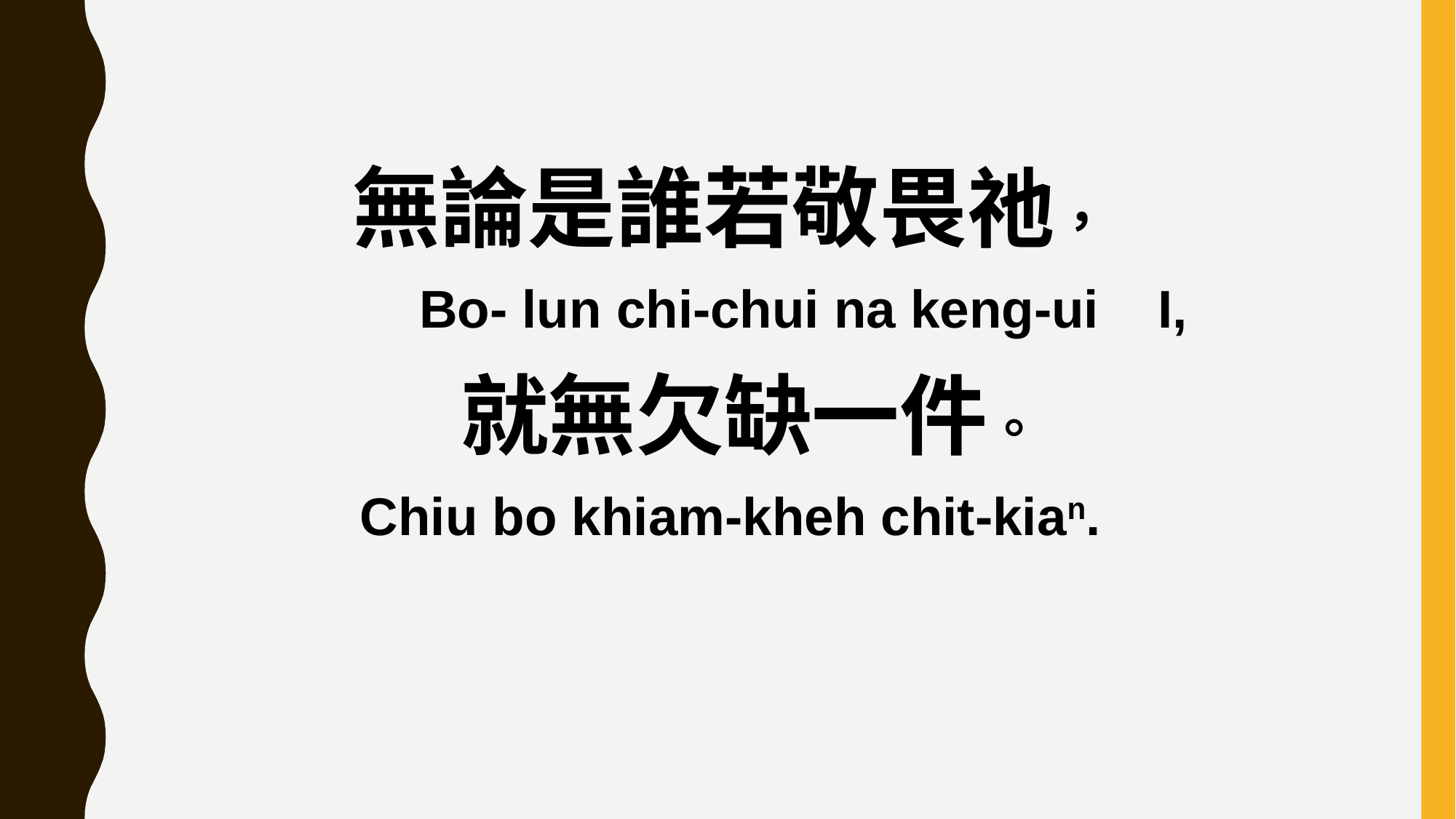

無論是誰若敬畏祂，
               Bo- lun chi-chui na keng-ui    I,
 就無欠缺一件。
Chiu bo khiam-kheh chit-kian.